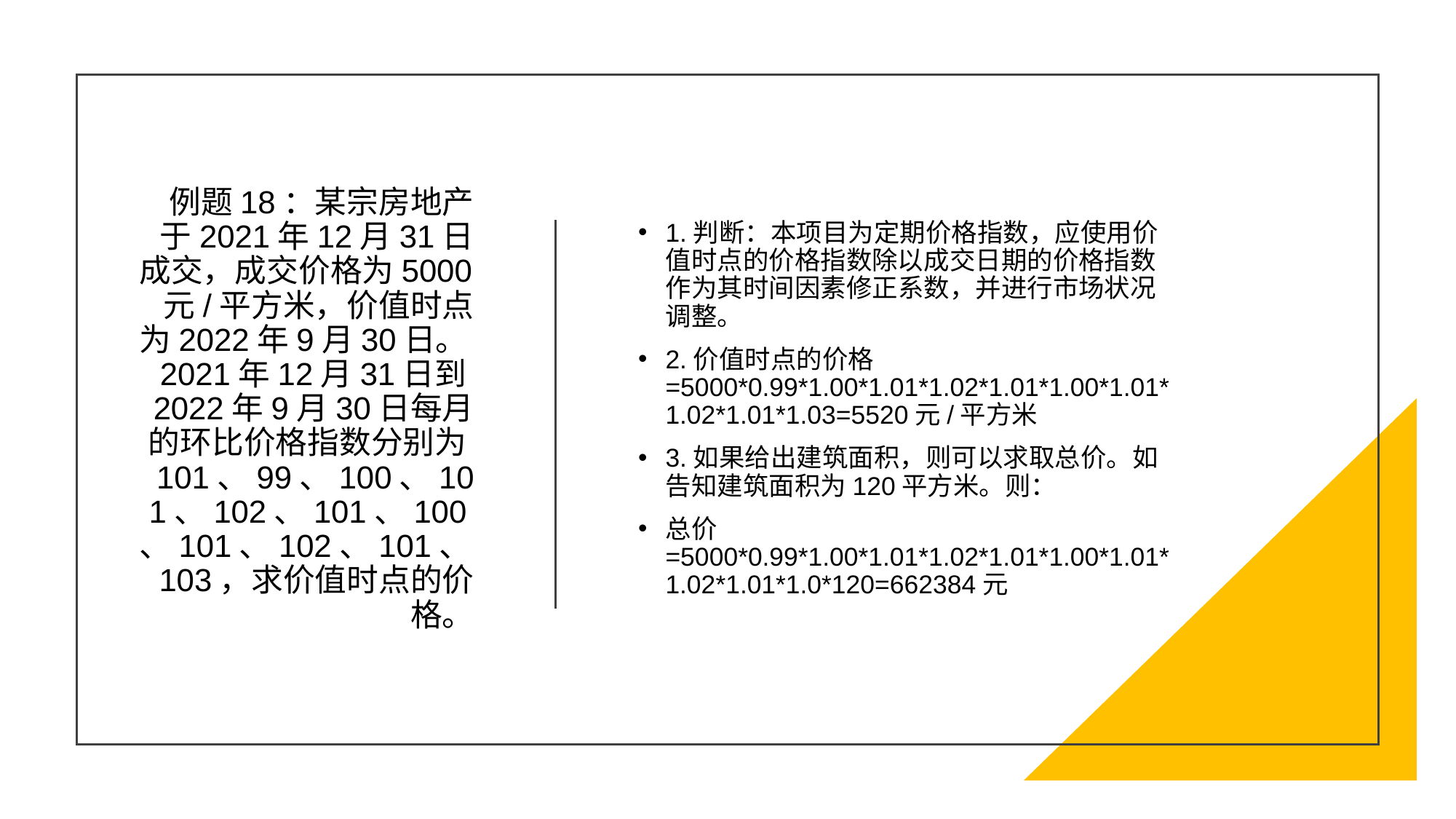

# 例题18：某宗房地产于2021年12月31日成交，成交价格为5000元/平方米，价值时点为2022年9月30日。2021年12月31日到2022年9月30日每月的环比价格指数分别为101、99、100、101、102、101、100、101、102、101、103，求价值时点的价格。
1.判断：本项目为定期价格指数，应使用价值时点的价格指数除以成交日期的价格指数作为其时间因素修正系数，并进行市场状况调整。
2.价值时点的价格=5000*0.99*1.00*1.01*1.02*1.01*1.00*1.01*1.02*1.01*1.03=5520元/平方米
3.如果给出建筑面积，则可以求取总价。如告知建筑面积为120平方米。则：
总价=5000*0.99*1.00*1.01*1.02*1.01*1.00*1.01*1.02*1.01*1.0*120=662384元